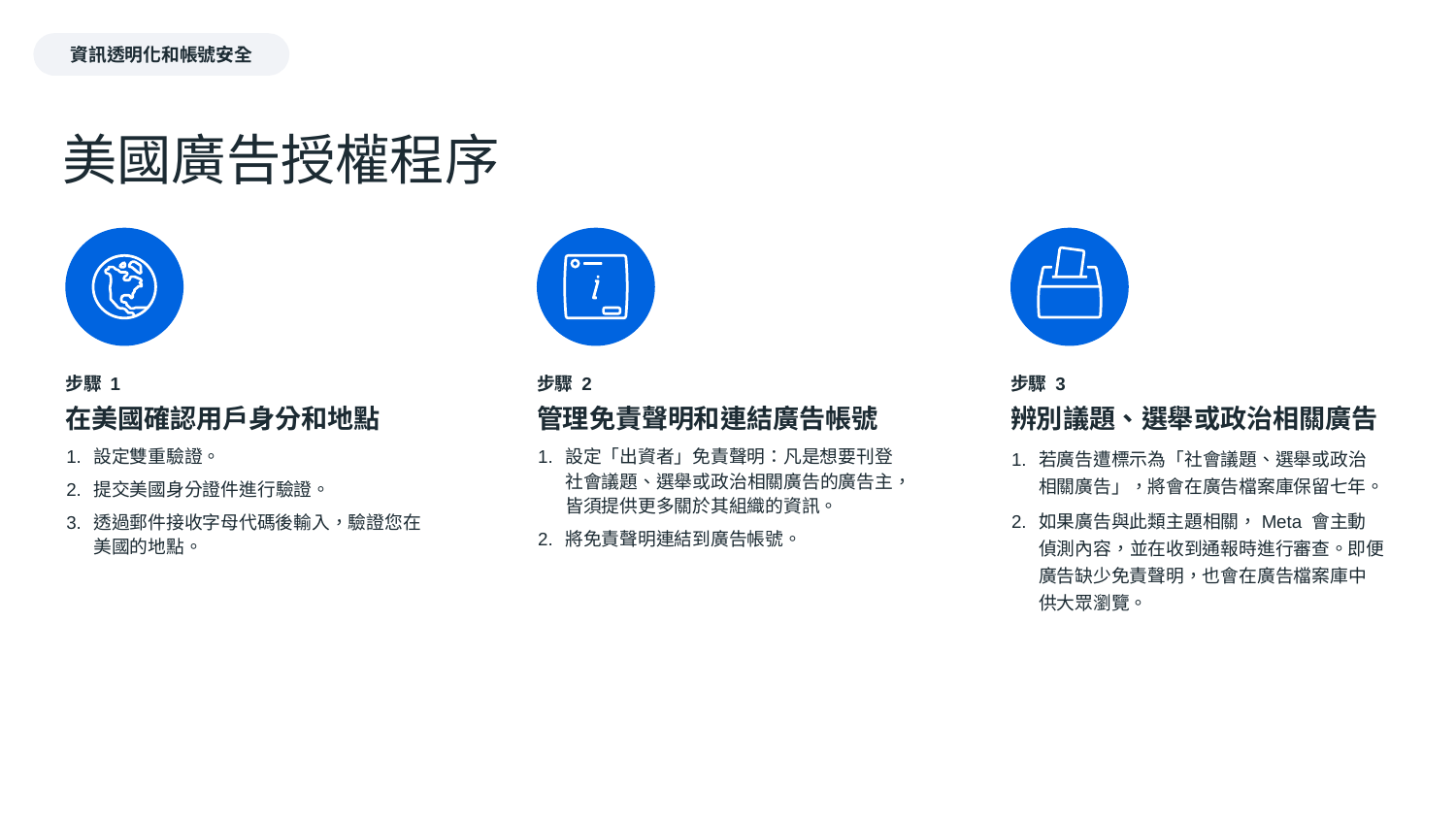

資訊透明化和帳號安全
美國廣告授權程序

步驟 1
在美國確認用戶身分和地點
設定雙重驗證。
提交美國身分證件進行驗證。
透過郵件接收字母代碼後輸入，驗證您在美國的地點。
步驟 2
管理免責聲明和連結廣告帳號
設定「出資者」免責聲明：凡是想要刊登
社會議題、選舉或政治相關廣告的廣告主，皆須提供更多關於其組織的資訊。
將免責聲明連結到廣告帳號。

步驟 3
辨別議題、選舉或政治相關廣告
若廣告遭標示為「社會議題、選舉或政治
相關廣告」，將會在廣告檔案庫保留七年。
如果廣告與此類主題相關，Meta 會主動
偵測內容，並在收到通報時進行審查。即便廣告缺少免責聲明，也會在廣告檔案庫中
供大眾瀏覽。